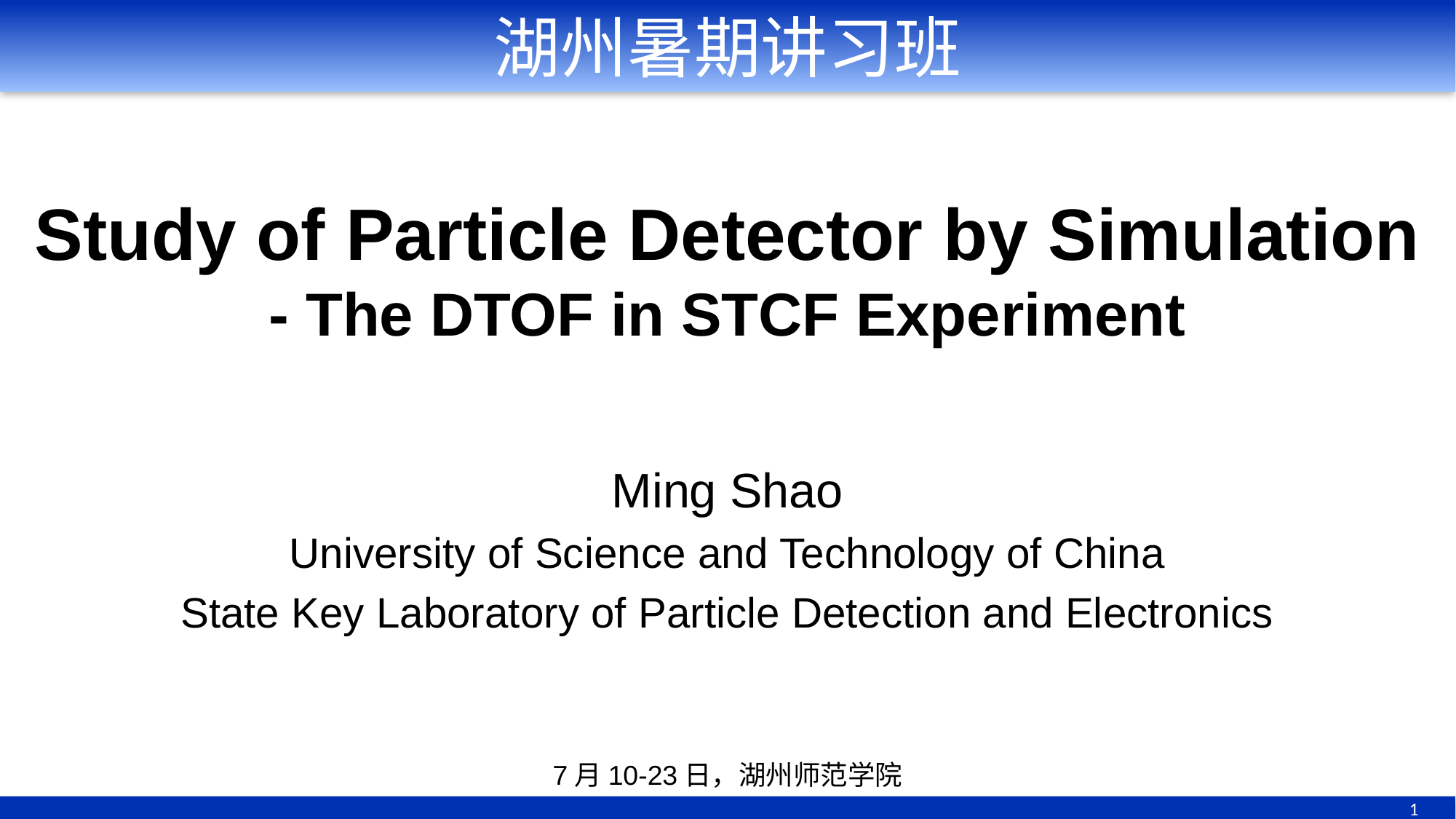

湖州暑期讲习班
# Study of Particle Detector by Simulation - The DTOF in STCF Experiment
Ming Shao
University of Science and Technology of China
State Key Laboratory of Particle Detection and Electronics
7月10-23日，湖州师范学院